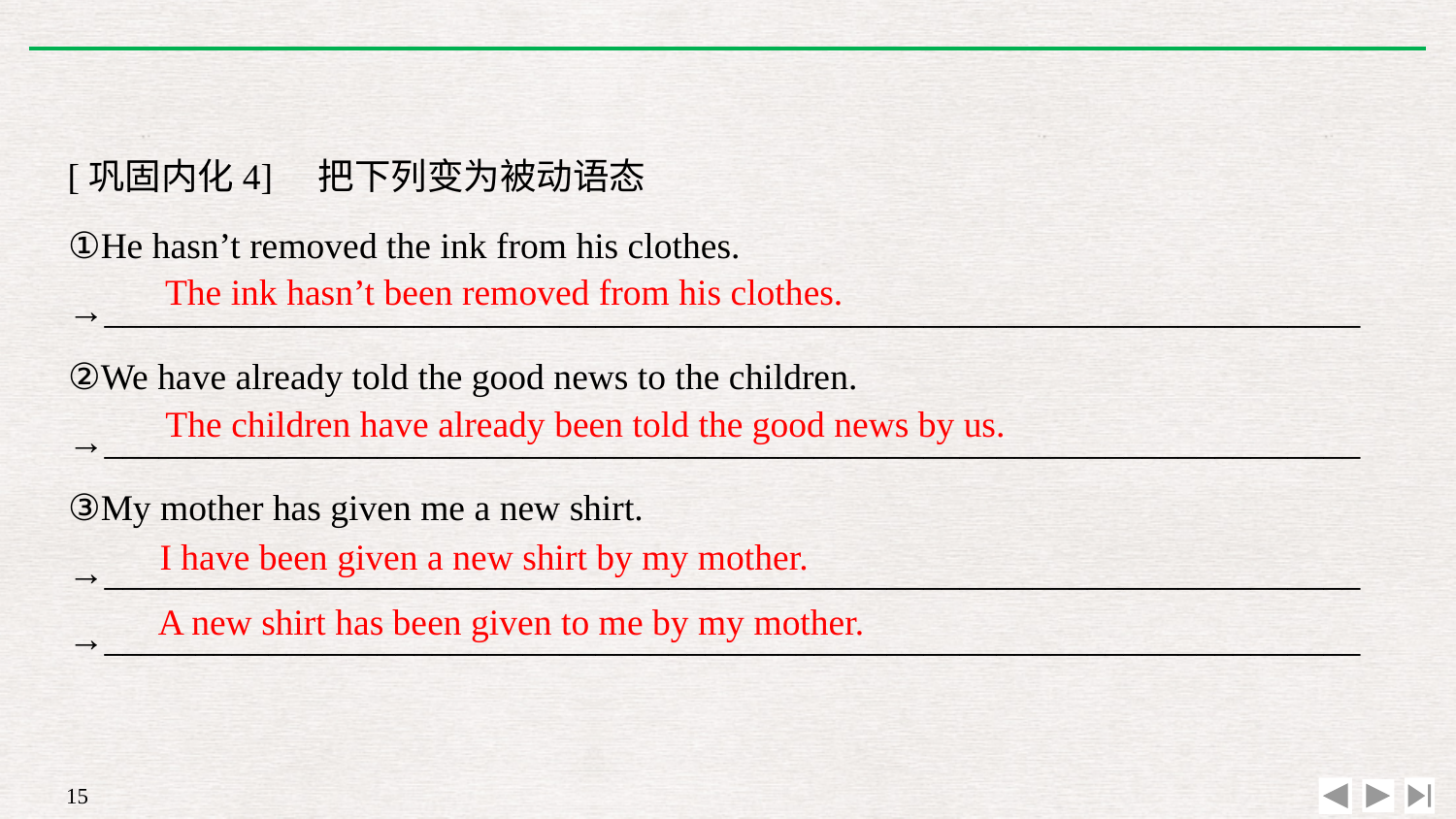

[巩固内化4]　把下列变为被动语态
①He hasn’t removed the ink from his clothes.
→_____________________________________________________________________
②We have already told the good news to the children.
→_____________________________________________________________________
③My mother has given me a new shirt.
→_____________________________________________________________________
→_____________________________________________________________________
The ink hasn’t been removed from his clothes.
The children have already been told the good news by us.
I have been given a new shirt by my mother.
A new shirt has been given to me by my mother.